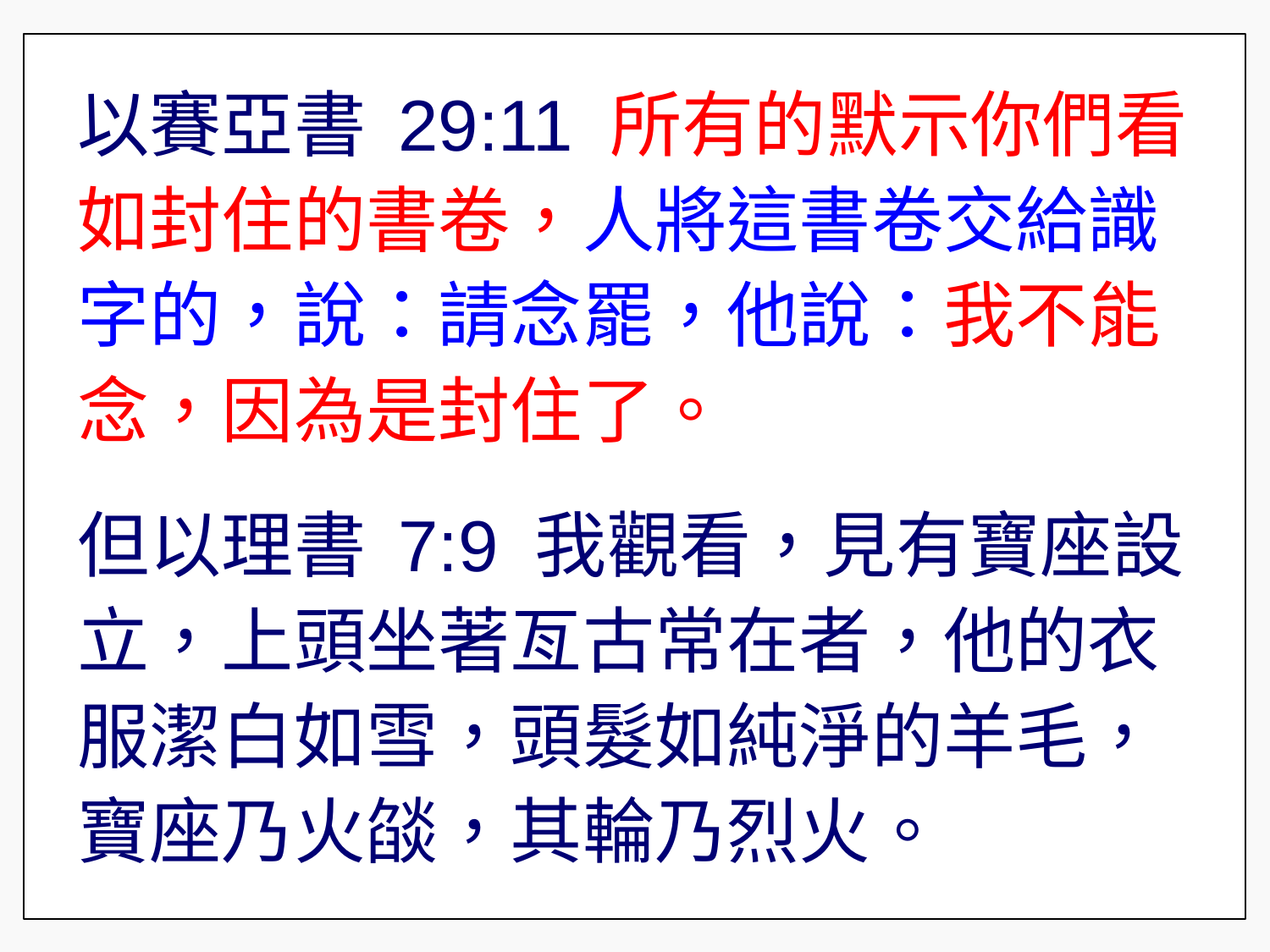

以賽亞書 29:11 所有的默示你們看如封住的書卷，人將這書卷交給識字的，說：請念罷，他說：我不能念，因為是封住了。
但以理書 7:9 我觀看，見有寶座設立，上頭坐著亙古常在者，他的衣服潔白如雪，頭髮如純淨的羊毛，寶座乃火燄，其輪乃烈火。